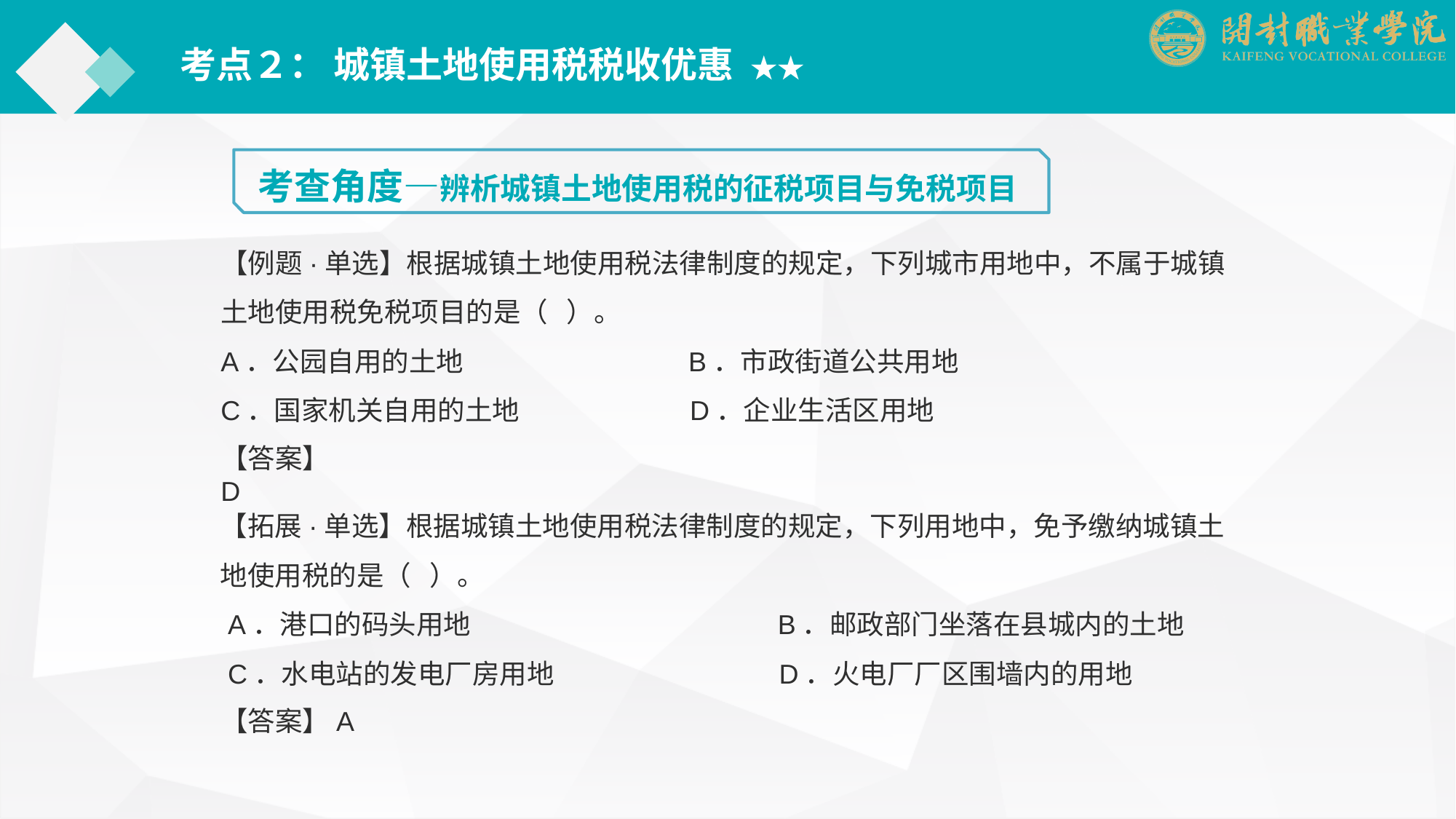

考点２： 城镇土地使用税税收优惠  ★★
考查角度—辨析城镇土地使用税的征税项目与免税项目

【例题·单选】根据城镇土地使用税法律制度的规定，下列城市用地中，不属于城镇土地使用税免税项目的是（   ）。
A．公园自用的土地　　　　　　　　B．市政街道公共用地　
C．国家机关自用的土地　　　　　　D．企业生活区用地
【答案】D
【拓展·单选】根据城镇土地使用税法律制度的规定，下列用地中，免予缴纳城镇土地使用税的是（   ）。
 A．港口的码头用地　　　　　　　　　　　B．邮政部门坐落在县城内的土地
 C．水电站的发电厂房用地　　　　　　　　D．火电厂厂区围墙内的用地
【答案】A